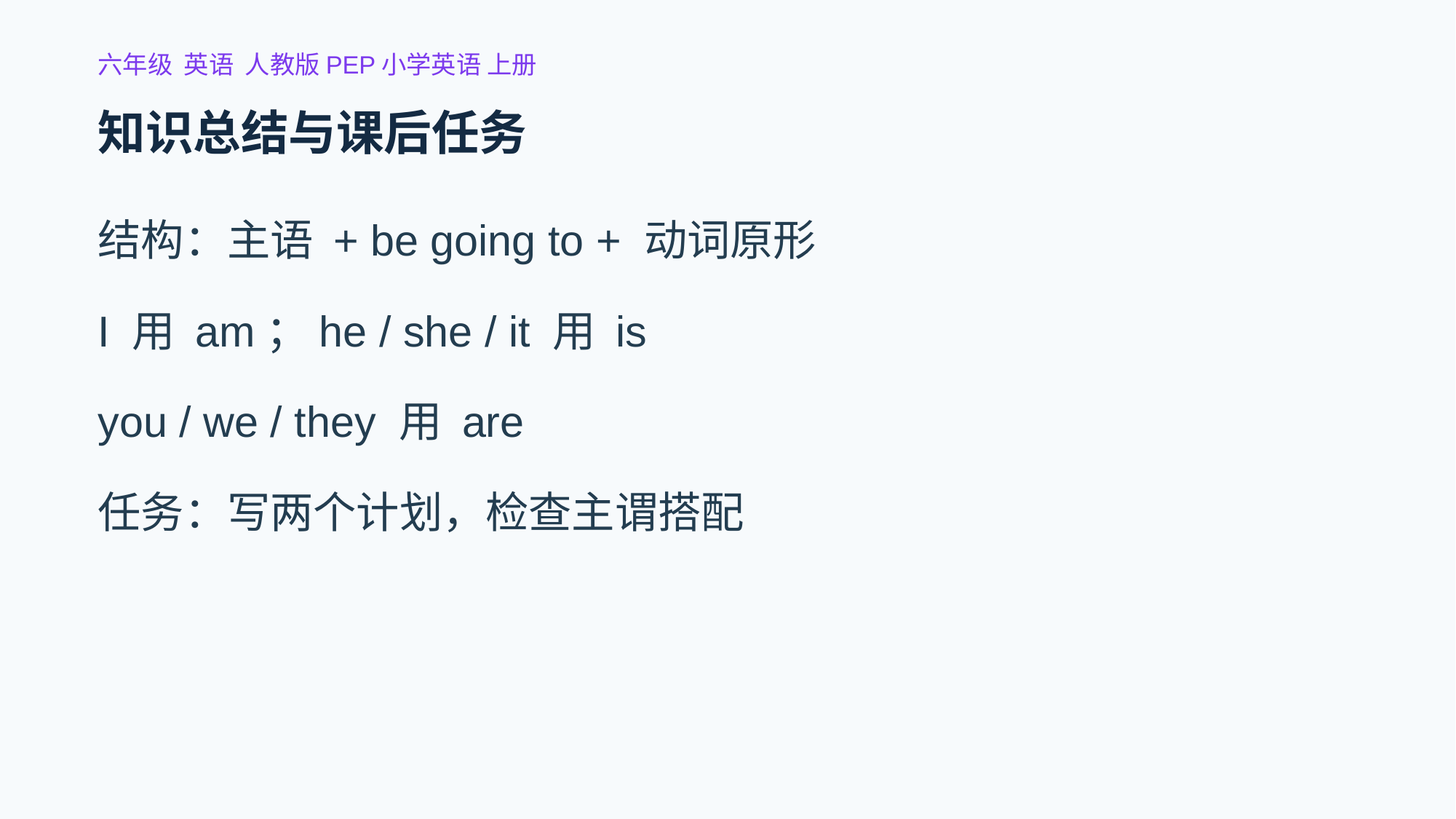

六年级  英语  人教版PEP小学英语 上册
知识总结与课后任务
结构：主语 + be going to + 动词原形
I 用 am；he / she / it 用 is
you / we / they 用 are
任务：写两个计划，检查主谓搭配